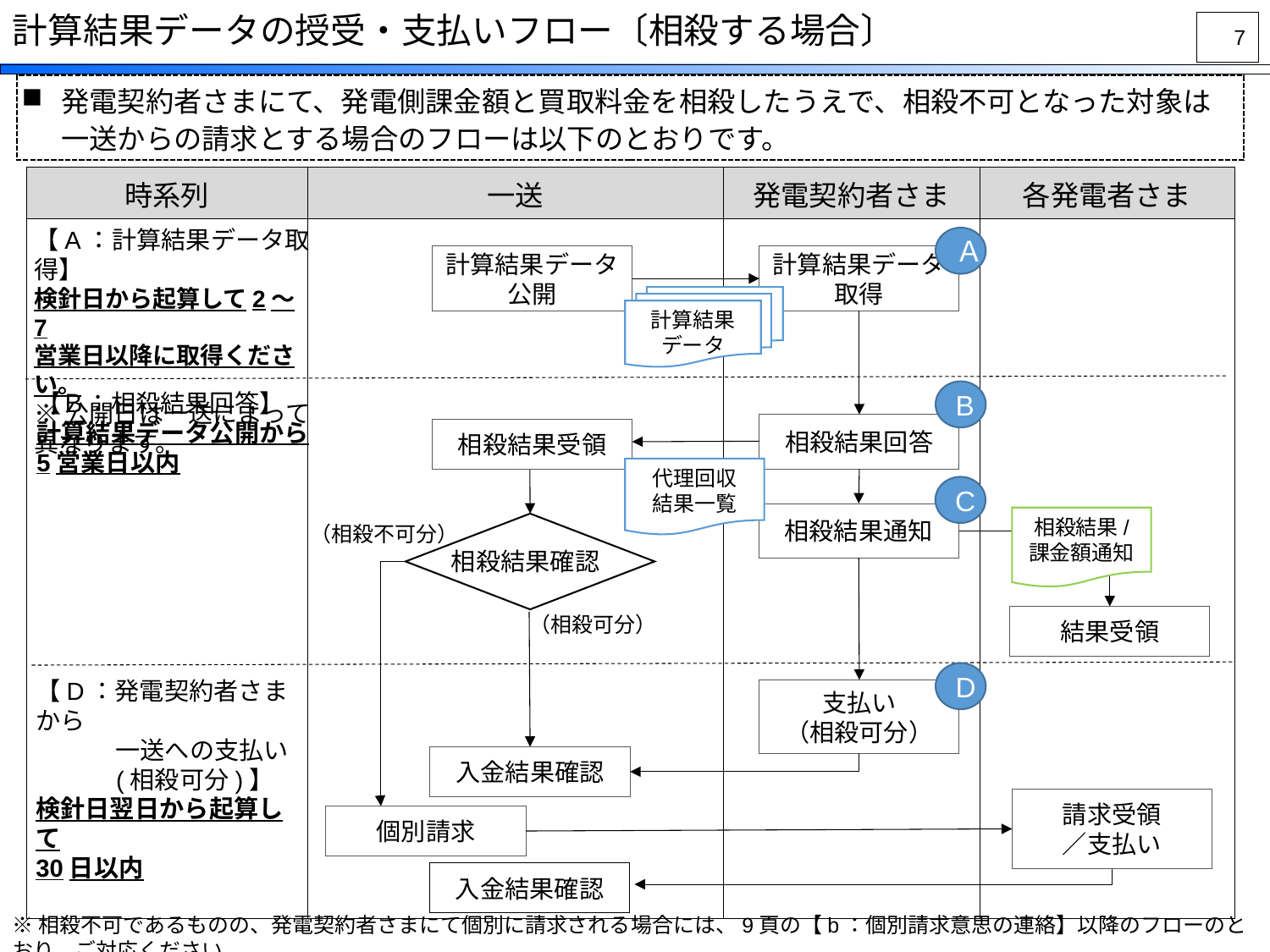

計算結果データの授受・支払いフロー〔相殺する場合〕
7

発電契約者さまにて、発電側課金額と買取料金を相殺したうえで、相殺不可となった対象は一送からの請求とする場合のフローは以下のとおりです。
| 時系列 | 一送 | 発電契約者さま | 各発電者さま |
| --- | --- | --- | --- |
|  |  |  |  |
【A：計算結果データ取得】
検針日から起算して2～7
営業日以降に取得ください。
※公開日は一送によって異なります。
Ａ
計算結果データ公開
計算結果データ
取得
計算結果
データ
【Ｂ：相殺結果回答】
計算結果データ公開から
5営業日以内

B
相殺結果回答
相殺結果受領
代理回収
結果一覧
C
相殺結果通知
相殺結果/
課金額通知

（相殺不可分）
相殺結果確認
結果受領
（相殺可分）
D
【D：発電契約者さまから
　　　 一送への支払い
　　　(相殺可分)】
検針日翌日から起算して
30日以内
支払い
（相殺可分）
入金結果確認
請求受領
／支払い
個別請求
入金結果確認
※相殺不可であるものの、発電契約者さまにて個別に請求される場合には、9頁の【b：個別請求意思の連絡】以降のフローのとおり、ご対応ください。